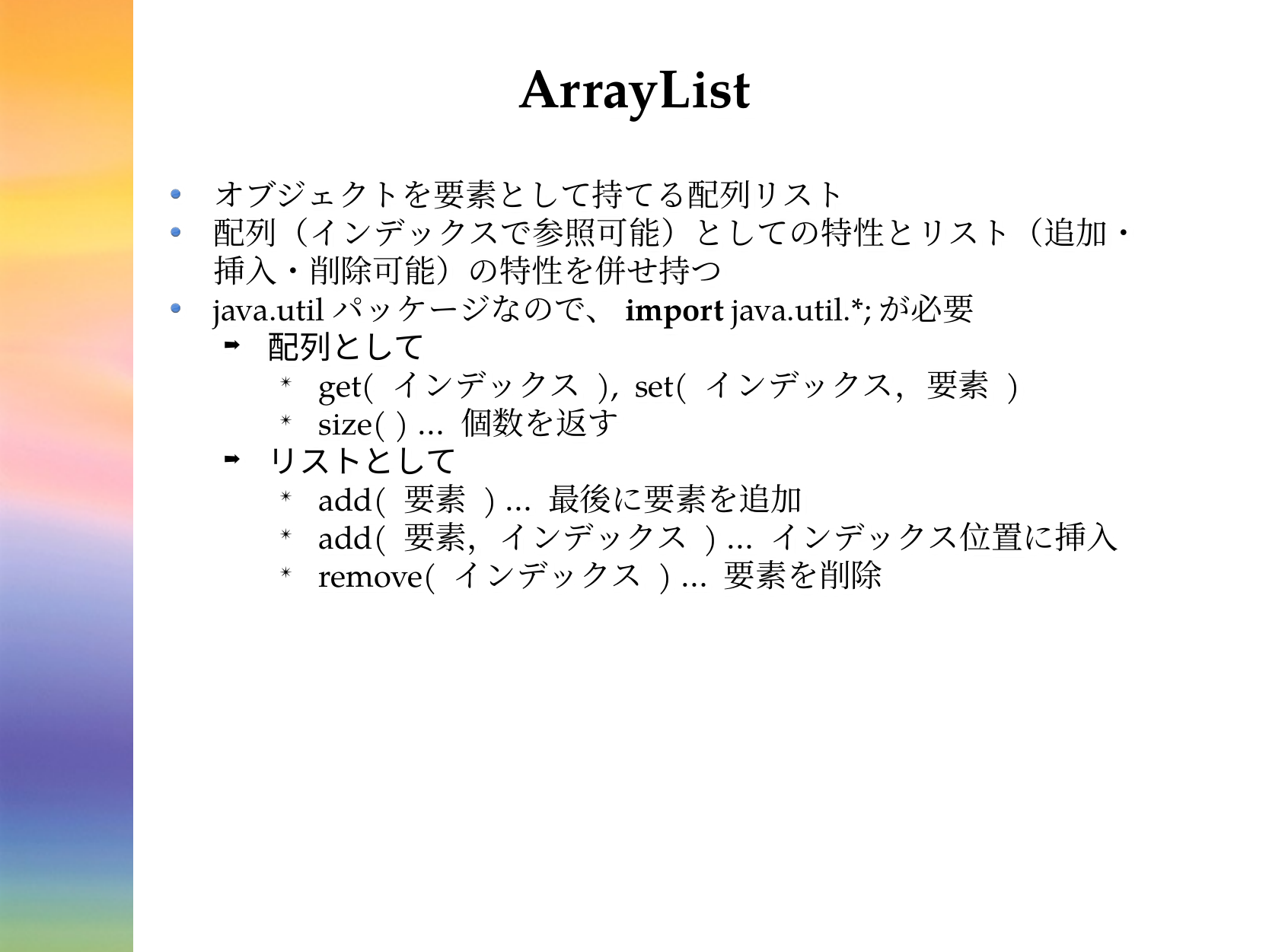

# ArrayList
オブジェクトを要素として持てる配列リスト
配列（インデックスで参照可能）としての特性とリスト（追加・挿入・削除可能）の特性を併せ持つ
java.utilパッケージなので、import java.util.*;が必要
配列として
get( インデックス ),  set( インデックス，要素 )
size( ) … 個数を返す
リストとして
add( 要素 ) … 最後に要素を追加
add( 要素，インデックス ) … インデックス位置に挿入
remove( インデックス ) … 要素を削除